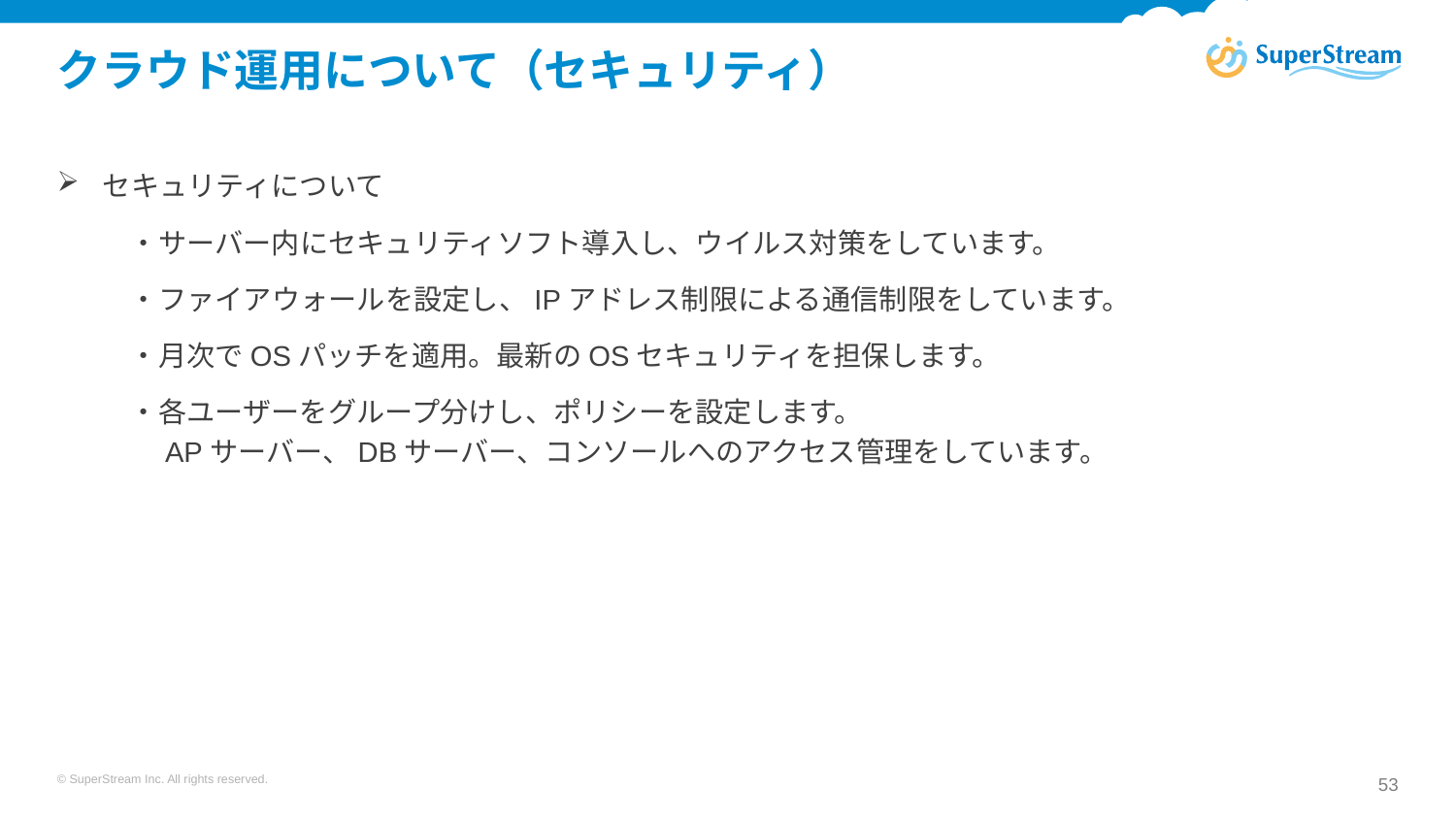

# クラウド運用について（セキュリティ）
セキュリティについて
・サーバー内にセキュリティソフト導入し、ウイルス対策をしています。
・ファイアウォールを設定し、IPアドレス制限による通信制限をしています。
・月次でOSパッチを適用。最新のOSセキュリティを担保します。
・各ユーザーをグループ分けし、ポリシーを設定します。
　APサーバー、DBサーバー、コンソールへのアクセス管理をしています。

© SuperStream Inc. All rights reserved.
53